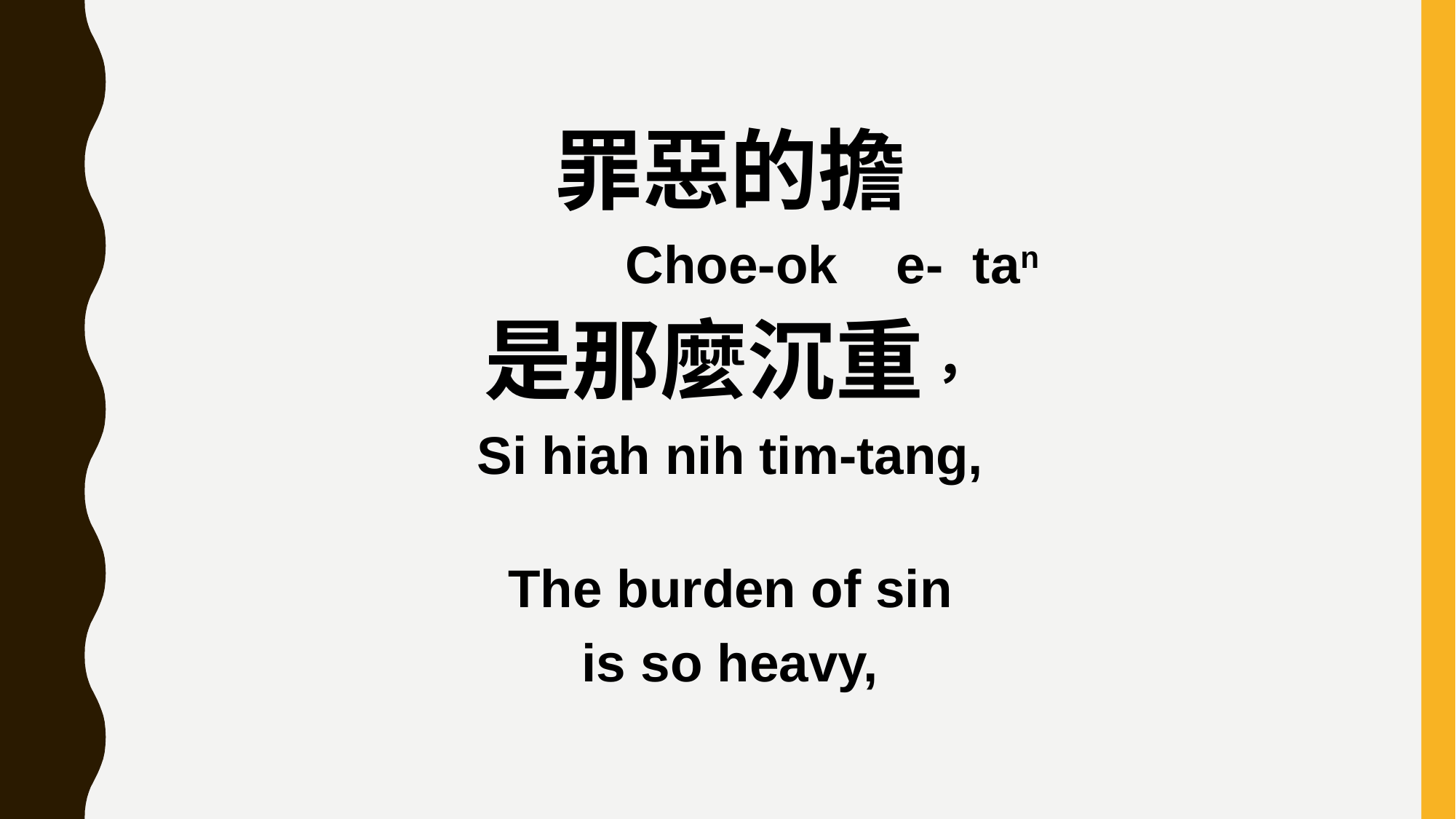

罪惡的擔
                             Choe-ok    e-  tan
是那麼沉重，
Si hiah nih tim-tang,

The burden of sin
is so heavy,